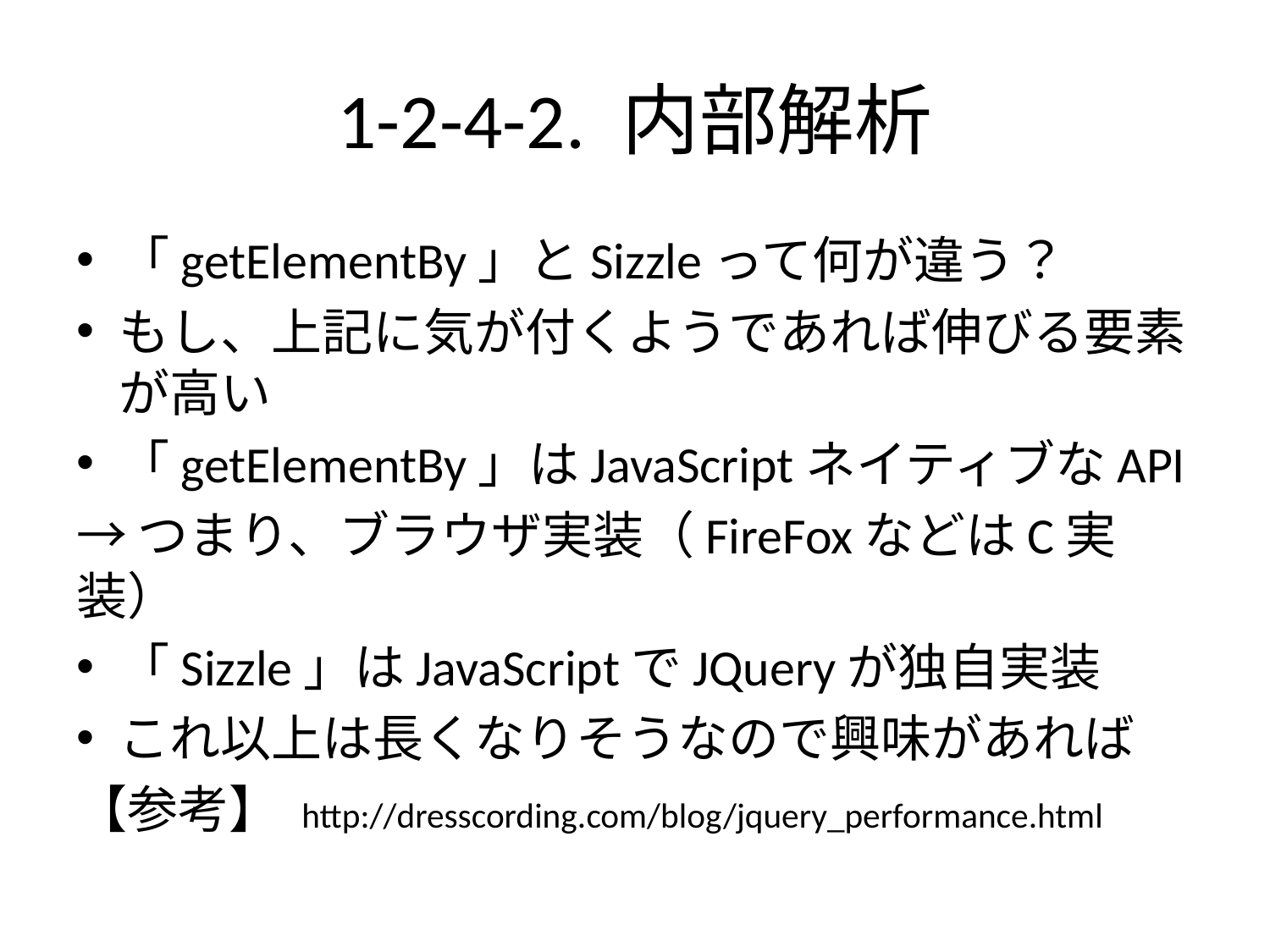

# 1-2-4-2. 内部解析
「getElementBy」とSizzleって何が違う？
もし、上記に気が付くようであれば伸びる要素が高い
「getElementBy」はJavaScriptネイティブなAPI
→つまり、ブラウザ実装（FireFoxなどはC実装）
「Sizzle」はJavaScriptでJQueryが独自実装
これ以上は長くなりそうなので興味があれば
【参考】 http://dresscording.com/blog/jquery_performance.html